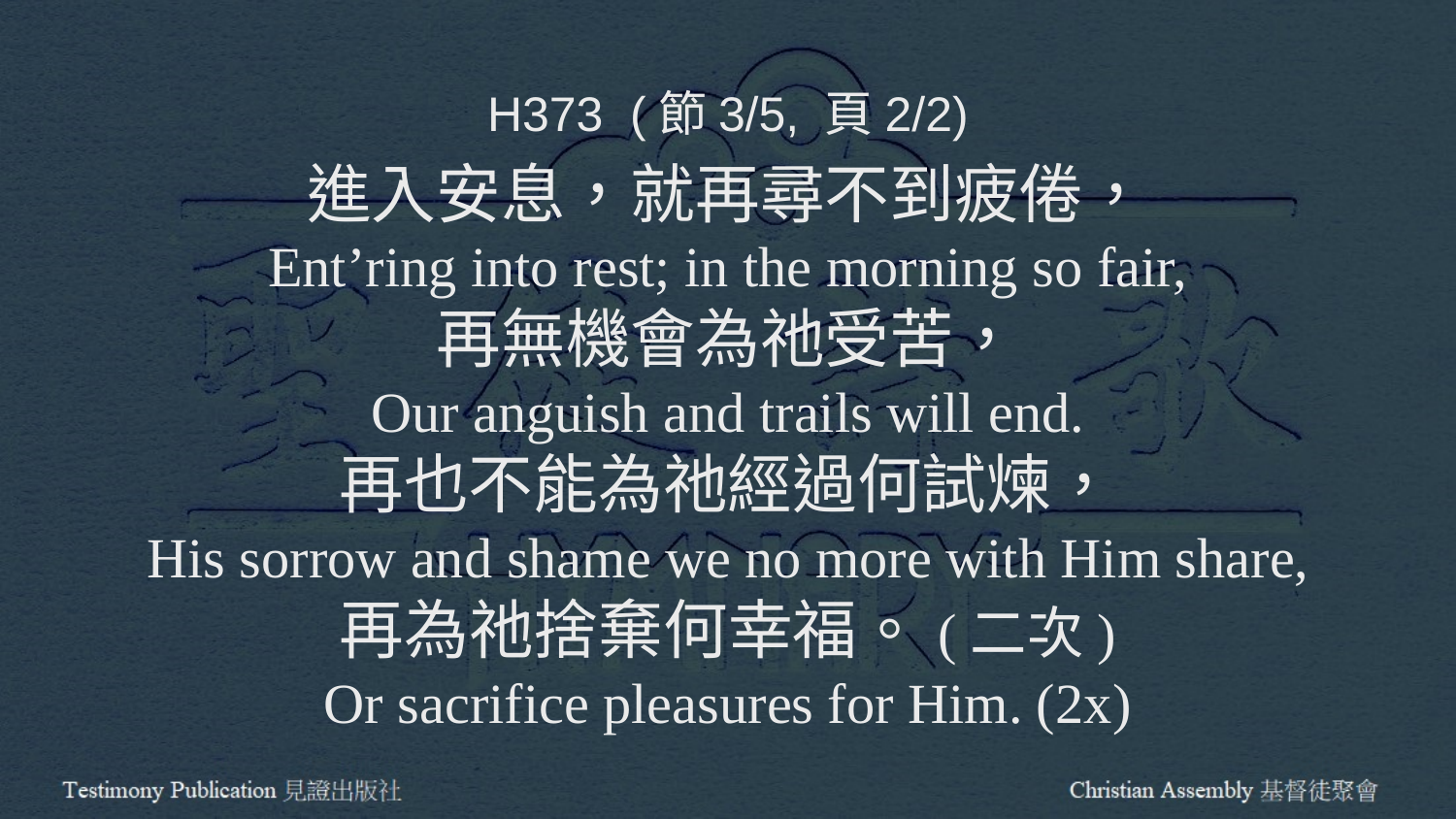

H373  (節3/5, 頁2/2)
進入安息，就再尋不到疲倦，
Ent’ring into rest; in the morning so fair,
再無機會為祂受苦，
Our anguish and trails will end.
再也不能為祂經過何試煉，
His sorrow and shame we no more with Him share,
再為祂捨棄何幸福。(二次)
Or sacrifice pleasures for Him. (2x)